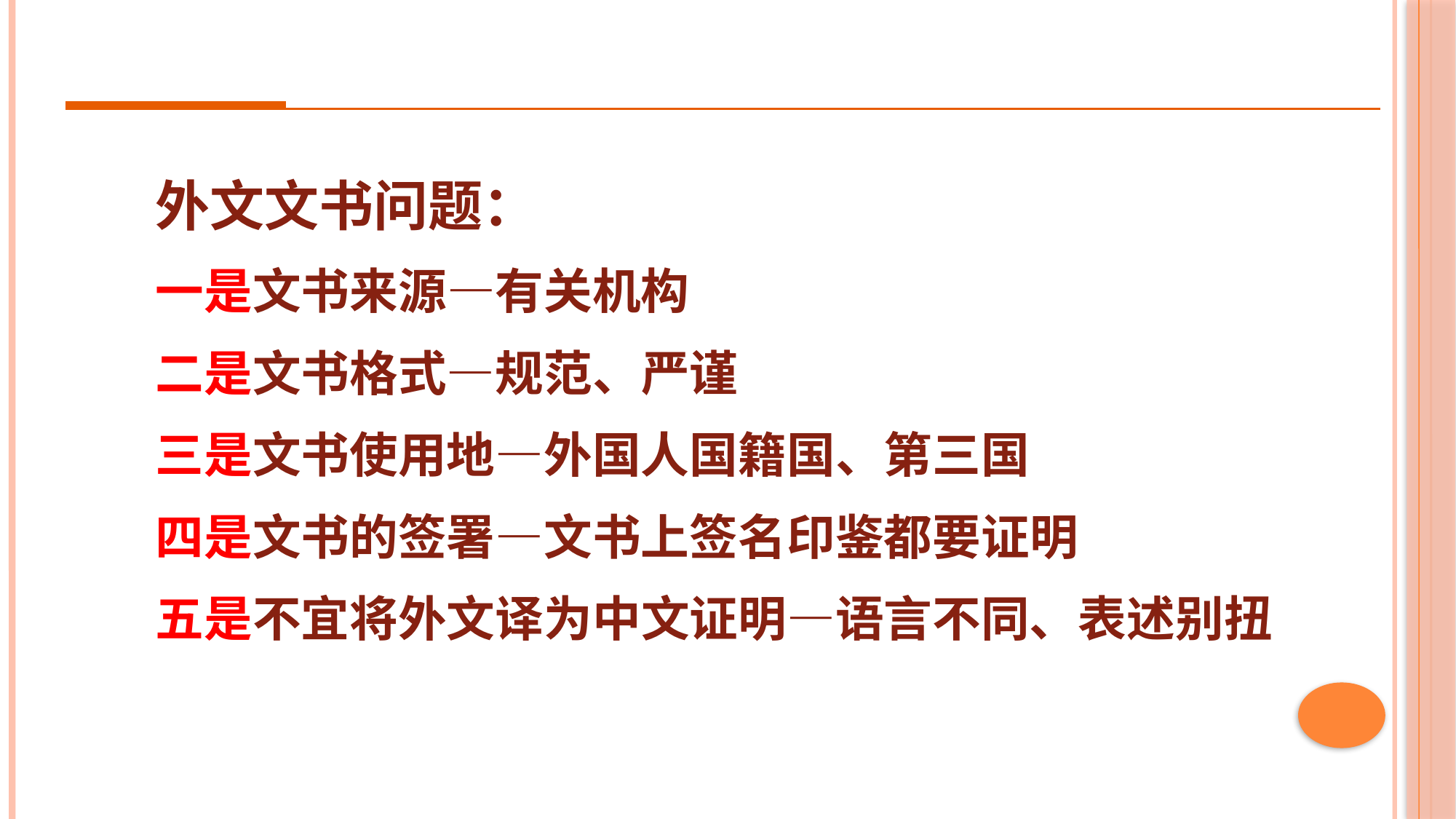

外文文书问题：
一是文书来源—有关机构
二是文书格式—规范、严谨
三是文书使用地—外国人国籍国、第三国
四是文书的签署—文书上签名印鉴都要证明
五是不宜将外文译为中文证明—语言不同、表述别扭